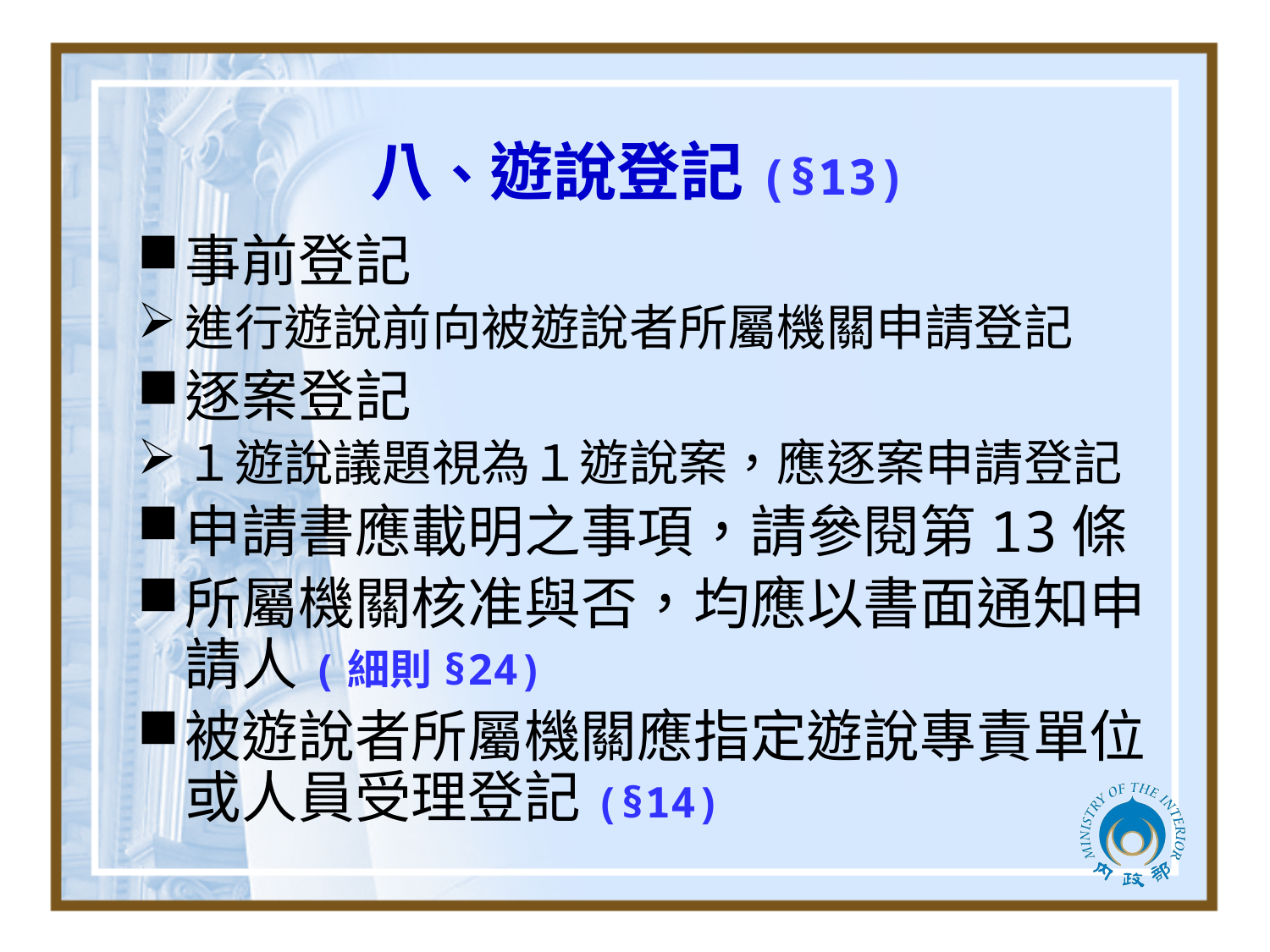

# 八、遊說登記(§13)
事前登記
進行遊說前向被遊說者所屬機關申請登記
逐案登記
１遊說議題視為１遊說案，應逐案申請登記
申請書應載明之事項，請參閱第13條
所屬機關核准與否，均應以書面通知申請人(細則§24)
被遊說者所屬機關應指定遊說專責單位或人員受理登記(§14)